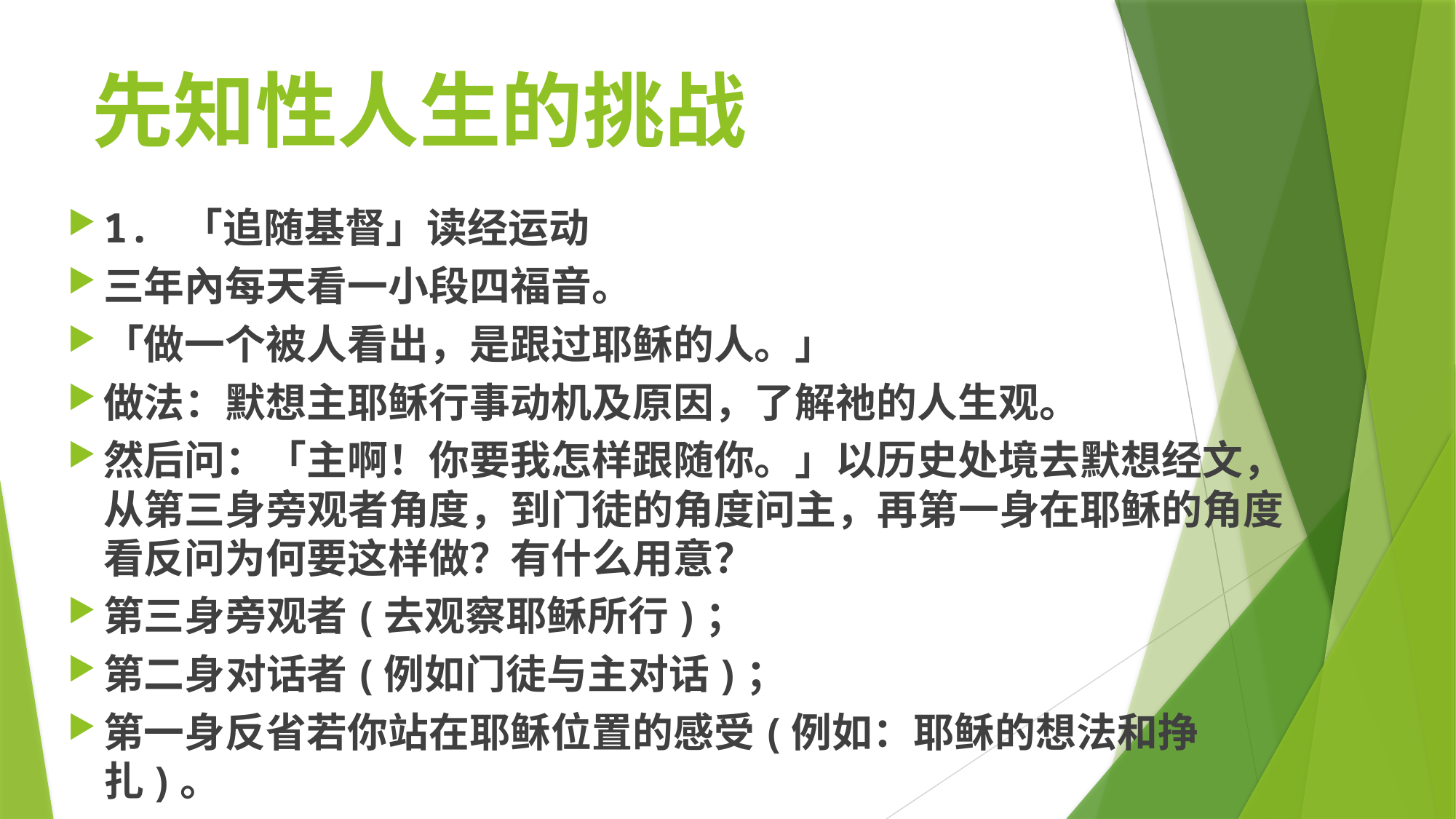

# 先知性人生的挑战
1. 「追随基督」读经运动
三年內每天看一小段四福音。
「做一个被人看出，是跟过耶稣的人。」
做法：默想主耶稣行事动机及原因，了解祂的人生观。
然后问：「主啊！你要我怎样跟随你。」以历史处境去默想经文，从第三身旁观者角度，到门徒的角度问主，再第一身在耶稣的角度看反问为何要这样做？有什么用意？
第三身旁观者(去观察耶稣所行)；
第二身对话者(例如门徒与主对话)；
第一身反省若你站在耶稣位置的感受(例如：耶稣的想法和挣扎)。